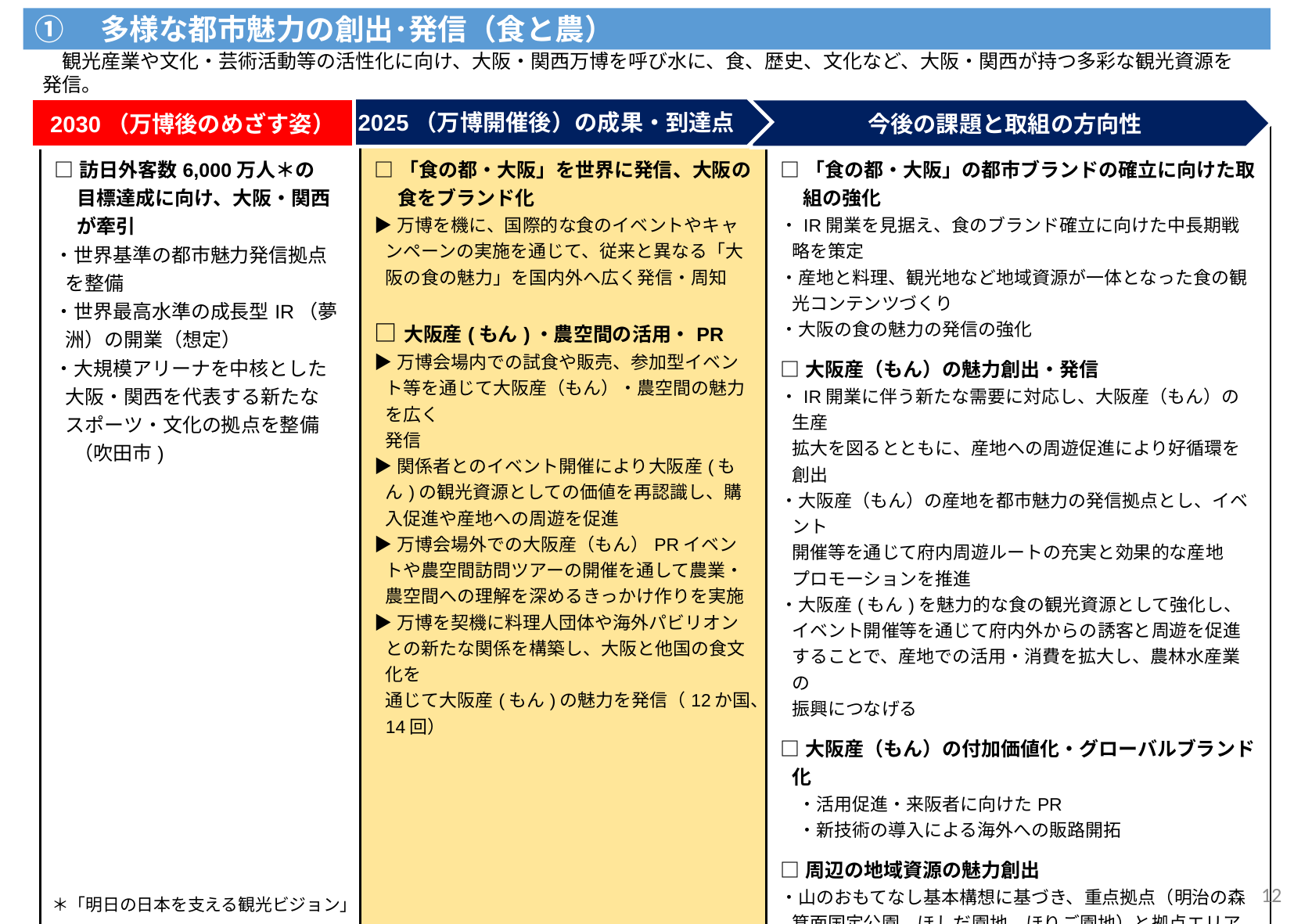

①　多様な都市魅力の創出･発信（食と農）
　観光産業や文化・芸術活動等の活性化に向け、大阪・関西万博を呼び水に、食、歴史、文化など、大阪・関西が持つ多彩な観光資源を発信。
万博レガシーを活用した都市魅力創出・発信により、わが国の観光立国の実現に大きく寄与することをめざす。
2025（万博開催後）の成果・到達点
2030（万博後のめざす姿）
今後の課題と取組の方向性
| □訪日外客数6,000万人＊の 目標達成に向け、大阪・関西が牽引 ・世界基準の都市魅力発信拠点を整備 ・世界最高水準の成長型IR（夢洲）の開業（想定） ・大規模アリーナを中核とした 大阪・関西を代表する新たな スポーツ・文化の拠点を整備 　（吹田市) | □「食の都・大阪」を世界に発信、大阪の食をブランド化 ▶万博を機に、国際的な食のイベントやキャンペーンの実施を通じて、従来と異なる「大阪の食の魅力」を国内外へ広く発信・周知 □大阪産(もん)・農空間の活用・PR ▶万博会場内での試食や販売、参加型イベント等を通じて大阪産（もん）・農空間の魅力を広く 発信 ▶関係者とのイベント開催により大阪産(もん)の観光資源としての価値を再認識し、購入促進や産地への周遊を促進 ▶万博会場外での大阪産（もん）PRイベントや農空間訪問ツアーの開催を通して農業・農空間への理解を深めるきっかけ作りを実施 ▶万博を契機に料理人団体や海外パビリオンとの新たな関係を構築し、大阪と他国の食文化を 通じて大阪産(もん)の魅力を発信（12か国、14回） | □「食の都・大阪」の都市ブランドの確立に向けた取組の強化 ・IR開業を見据え、食のブランド確立に向けた中長期戦略を策定 ・産地と料理、観光地など地域資源が一体となった食の観光コンテンツづくり ・大阪の食の魅力の発信の強化 □大阪産（もん）の魅力創出・発信 ・IR開業に伴う新たな需要に対応し、大阪産（もん）の生産 拡大を図るとともに、産地への周遊促進により好循環を 創出 ・大阪産（もん）の産地を都市魅力の発信拠点とし、イベント 開催等を通じて府内周遊ルートの充実と効果的な産地 プロモーションを推進 ・大阪産(もん)を魅力的な食の観光資源として強化し、 イベント開催等を通じて府内外からの誘客と周遊を促進 することで、産地での活用・消費を拡大し、農林水産業の 振興につなげる □大阪産（もん）の付加価値化・グローバルブランド化 　・活用促進・来阪者に向けたPR 　・新技術の導入による海外への販路開拓 □周辺の地域資源の魅力創出　 ・山のおもてなし基本構想に基づき、重点拠点（明治の森箕面国定公園、ほしだ園地、ほりご園地）と拠点エリアを中心に 順次魅力向上に向けた整備を実施予定 ◆国への要望事項 ・大阪産（もん）の産地が都市魅力の発信拠点となるよう、 都市農業における生産拡大に向けた支援の拡充 ・農泊や観光型農業の推進に向け、農業・農空間を活かした コンテンツの創出、魅力向上に向けた支援の拡充 |
| --- | --- | --- |
12
　＊「明日の日本を支える観光ビジョン」